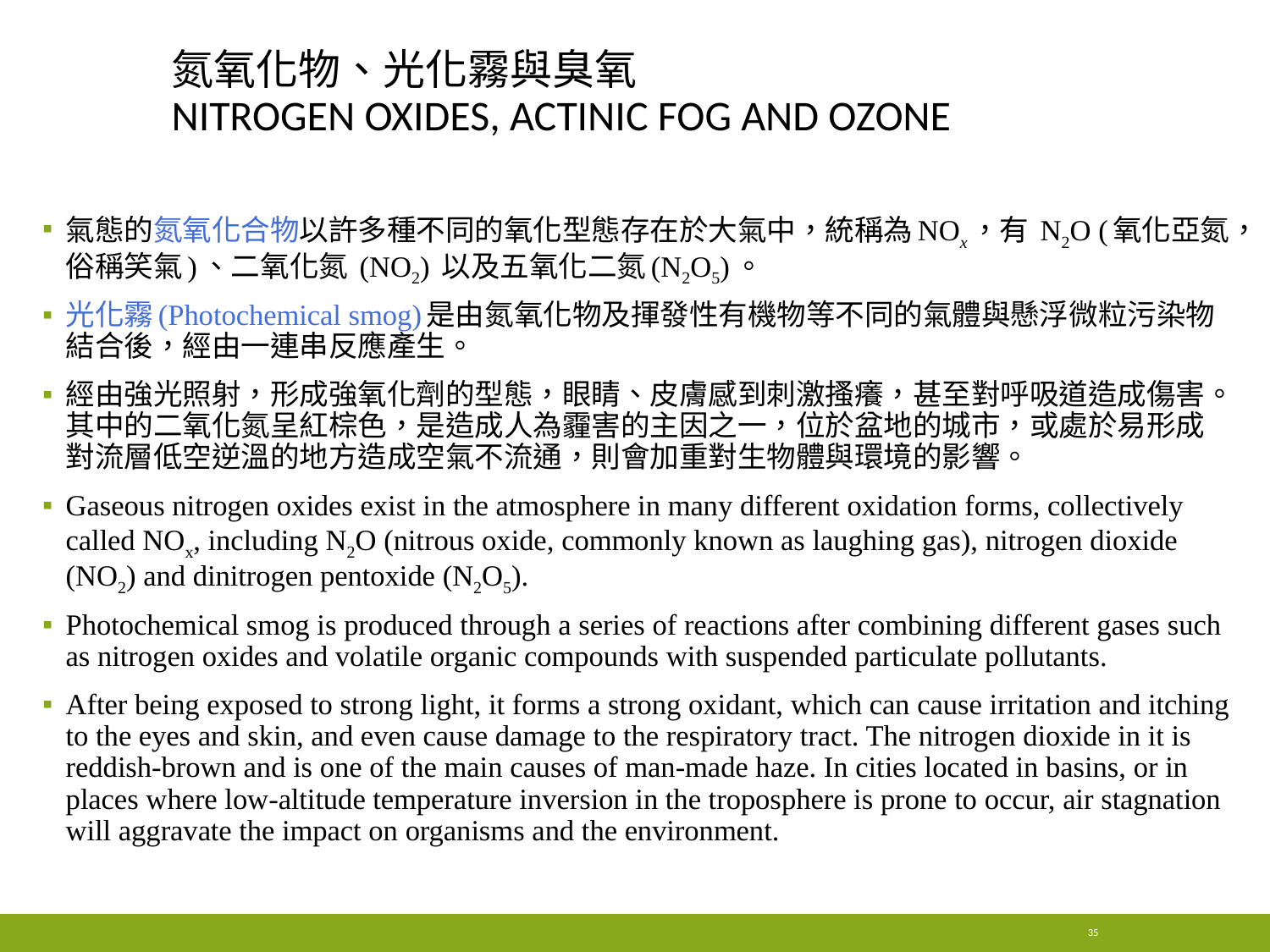

# 氮氧化物、光化霧與臭氧 Nitrogen oxides, actinic fog and ozone
氣態的氮氧化合物以許多種不同的氧化型態存在於大氣中，統稱為NOx，有 N2O (氧化亞氮，俗稱笑氣)、二氧化氮 (NO2) 以及五氧化二氮(N2O5)。
光化霧(Photochemical smog)是由氮氧化物及揮發性有機物等不同的氣體與懸浮微粒污染物結合後，經由一連串反應產生。
經由強光照射，形成強氧化劑的型態，眼睛、皮膚感到刺激搔癢，甚至對呼吸道造成傷害。其中的二氧化氮呈紅棕色，是造成人為霾害的主因之一，位於盆地的城市，或處於易形成對流層低空逆溫的地方造成空氣不流通，則會加重對生物體與環境的影響。
Gaseous nitrogen oxides exist in the atmosphere in many different oxidation forms, collectively called NOx, including N2O (nitrous oxide, commonly known as laughing gas), nitrogen dioxide (NO2) and dinitrogen pentoxide (N2O5).
Photochemical smog is produced through a series of reactions after combining different gases such as nitrogen oxides and volatile organic compounds with suspended particulate pollutants.
After being exposed to strong light, it forms a strong oxidant, which can cause irritation and itching to the eyes and skin, and even cause damage to the respiratory tract. The nitrogen dioxide in it is reddish-brown and is one of the main causes of man-made haze. In cities located in basins, or in places where low-altitude temperature inversion in the troposphere is prone to occur, air stagnation will aggravate the impact on organisms and the environment.
35